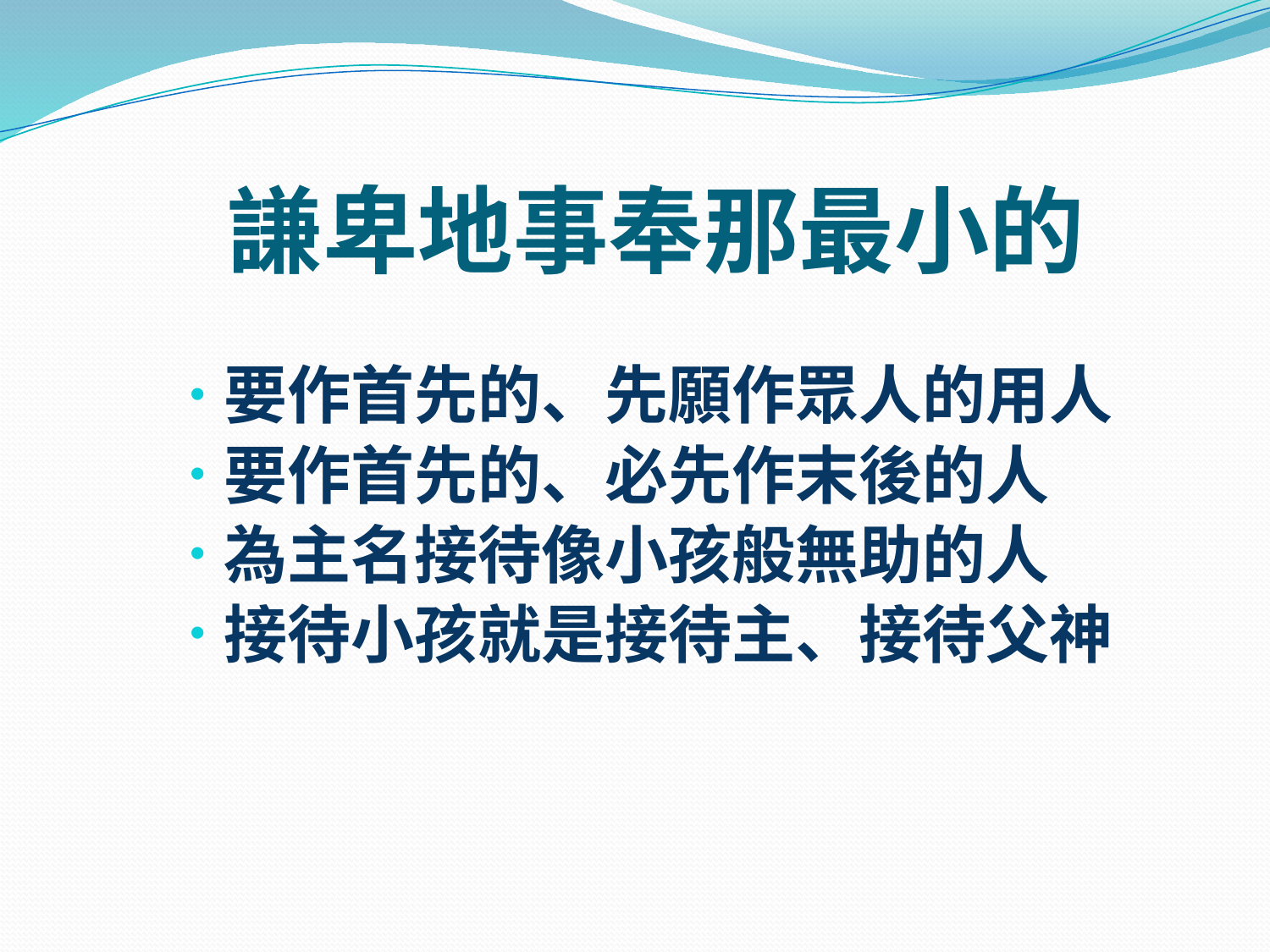

# 謙卑地事奉那最小的
要作首先的、先願作眾人的用人
要作首先的、必先作末後的人
為主名接待像小孩般無助的人
接待小孩就是接待主、接待父神